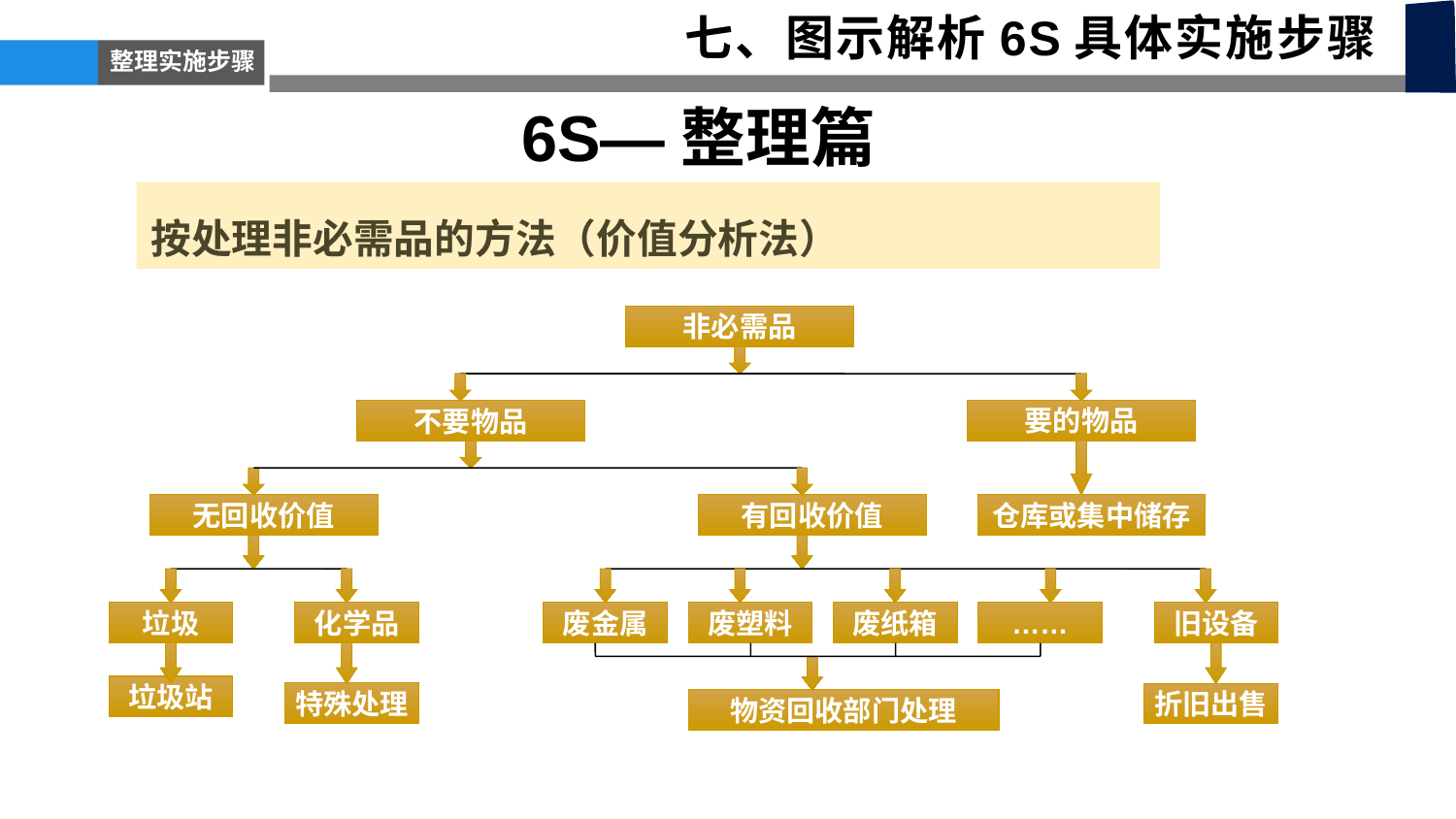

七、图示解析6S具体实施步骤
整理实施步骤
6S—整理篇
按处理非必需品的方法（价值分析法）
非必需品

要的物品
不要物品

仓库或集中储存
无回收价值
有回收价值

垃圾
化学品
旧设备
废金属
废塑料
废纸箱
……

垃圾站
特殊处理
折旧出售
物资回收部门处理